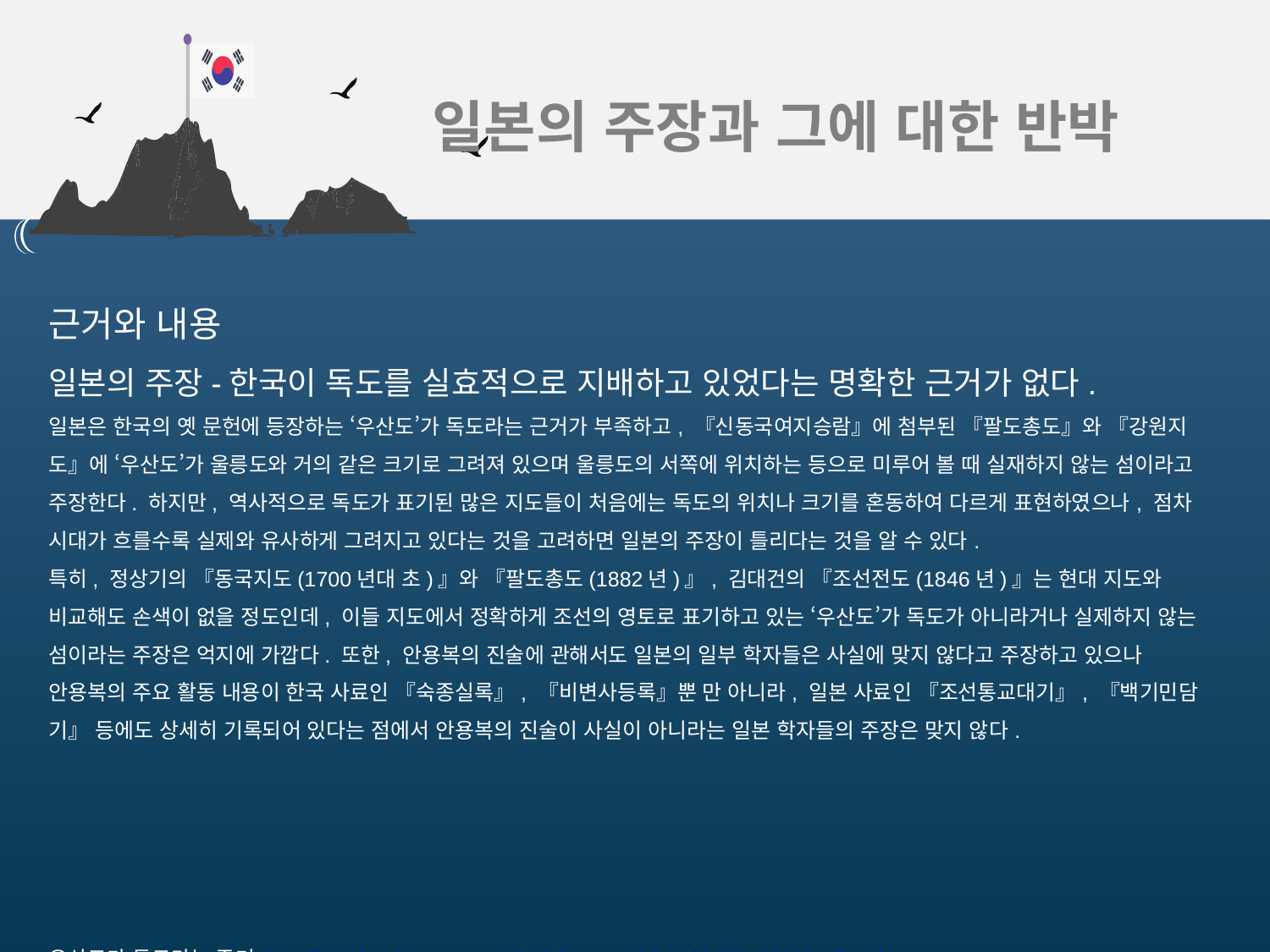

일본의 주장과 그에 대한 반박

근거와 내용
일본의 주장-한국이 독도를 실효적으로 지배하고 있었다는 명확한 근거가 없다.
일본은 한국의 옛 문헌에 등장하는 ‘우산도’가 독도라는 근거가 부족하고, 『신동국여지승람』에 첨부된 『팔도총도』와 『강원지도』에 ‘우산도’가 울릉도와 거의 같은 크기로 그려져 있으며 울릉도의 서쪽에 위치하는 등으로 미루어 볼 때 실재하지 않는 섬이라고 주장한다. 하지만, 역사적으로 독도가 표기된 많은 지도들이 처음에는 독도의 위치나 크기를 혼동하여 다르게 표현하였으나, 점차 시대가 흐를수록 실제와 유사하게 그려지고 있다는 것을 고려하면 일본의 주장이 틀리다는 것을 알 수 있다.
특히, 정상기의 『동국지도(1700년대 초)』와 『팔도총도(1882년)』, 김대건의 『조선전도(1846년)』는 현대 지도와 비교해도 손색이 없을 정도인데, 이들 지도에서 정확하게 조선의 영토로 표기하고 있는 ‘우산도’가 독도가 아니라거나 실제하지 않는 섬이라는 주장은 억지에 가깝다. 또한, 안용복의 진술에 관해서도 일본의 일부 학자들은 사실에 맞지 않다고 주장하고 있으나 안용복의 주요 활동 내용이 한국 사료인 『숙종실록』, 『비변사등록』뿐 만 아니라, 일본 사료인 『조선통교대기』, 『백기민담기』 등에도 상세히 기록되어 있다는 점에서 안용복의 진술이 사실이 아니라는 일본 학자들의 주장은 맞지 않다.

우산도가 독도라는 증거 http://academic.naver.com/article.naver?doc_id=77196839#div_abstract
                                     http://terms.naver.com/entry.nhn?docId=3353347&cid=58226&categoryId=58226

.